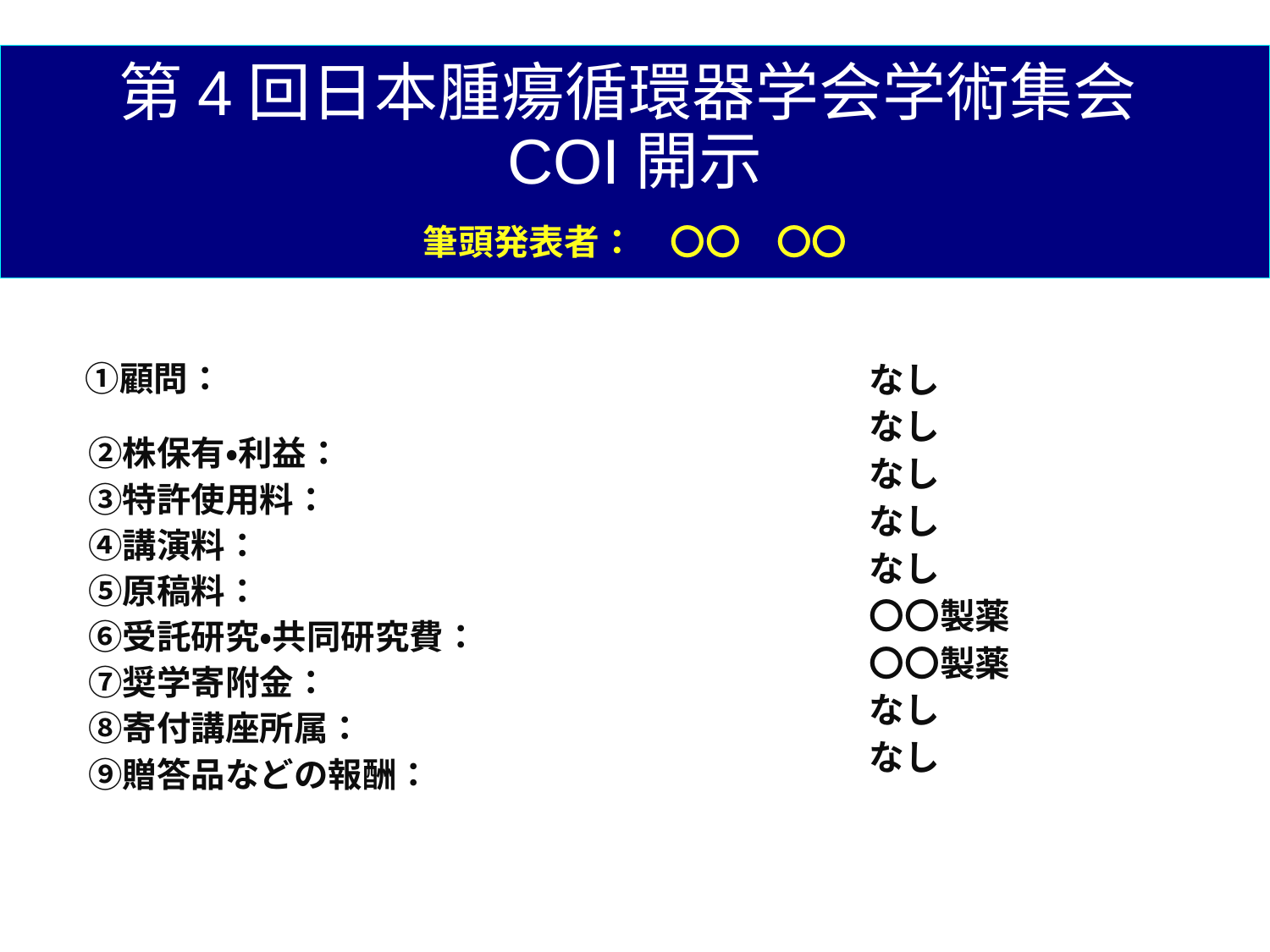

# 第4回日本腫瘍循環器学会学術集会 COI開示 　 筆頭発表者：　〇〇　〇〇
　    ①顧問：
　　②株保有・利益：
　　③特許使用料：
　　④講演料：
　　⑤原稿料：
　　⑥受託研究・共同研究費：
　　⑦奨学寄附金：
　　⑧寄付講座所属：
　　⑨贈答品などの報酬：

なし
なし
なし
なし
なし
〇〇製薬
〇〇製薬
なし
なし